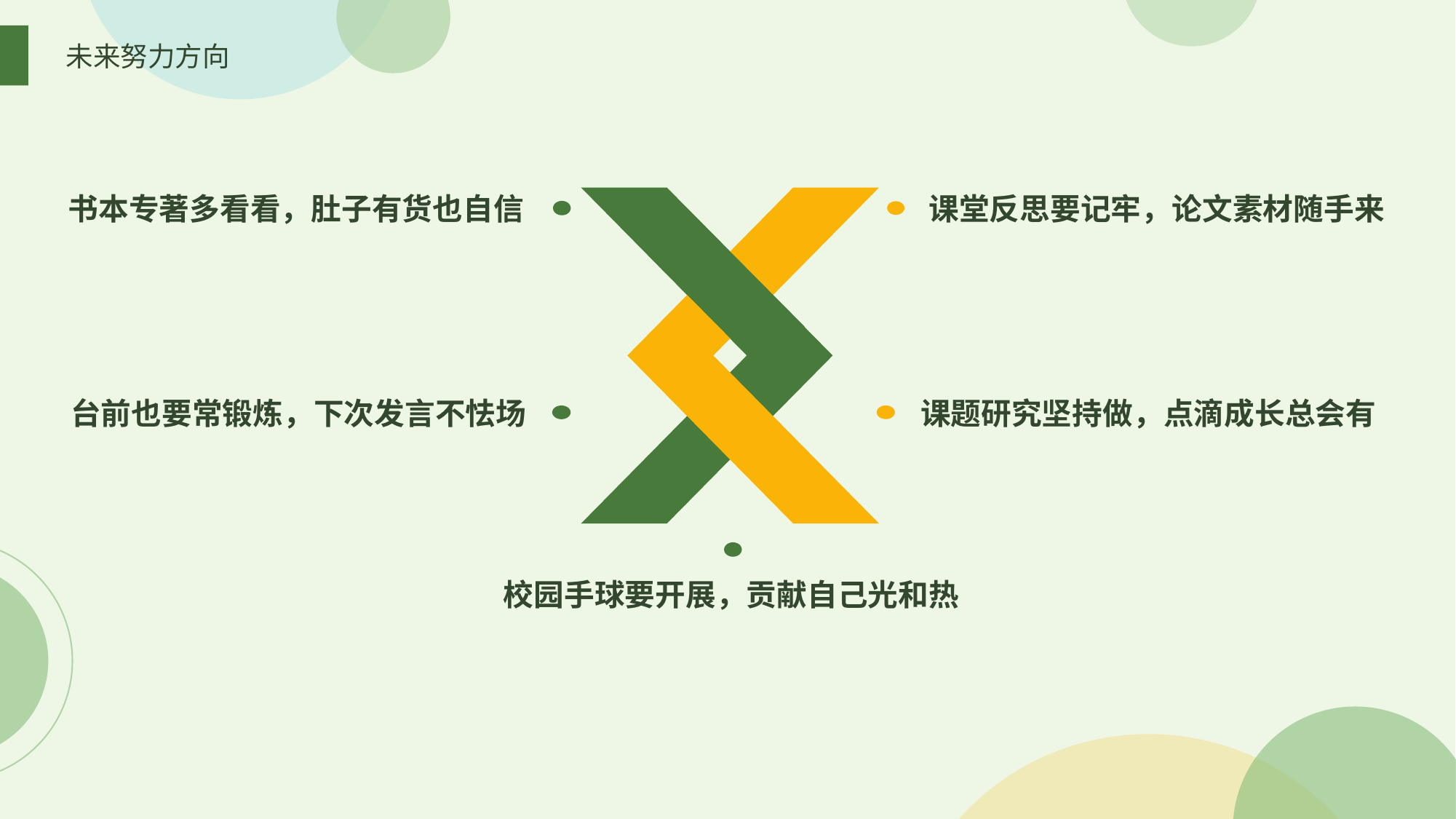

未来努力方向

课堂反思要记牢，论文素材随手来

书本专著多看看，肚子有货也自信

台前也要常锻炼，下次发言不怯场

课题研究坚持做，点滴成长总会有

校园手球要开展，贡献自己光和热